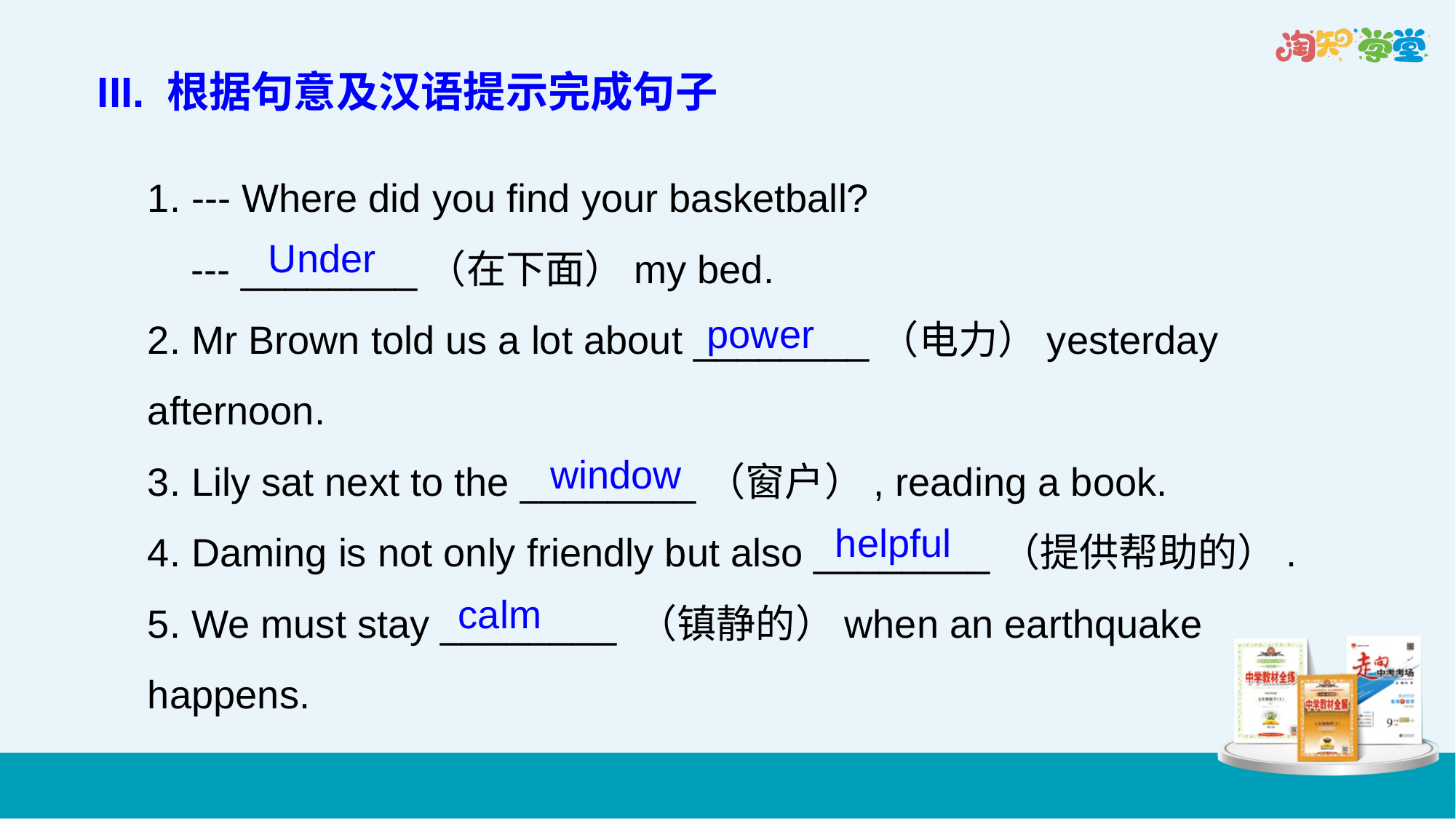

III. 根据句意及汉语提示完成句子
1. --- Where did you find your basketball?
    --- ________（在下面）my bed.
2. Mr Brown told us a lot about ________（电力）yesterday afternoon.
3. Lily sat next to the ________（窗户）, reading a book.
4. Daming is not only friendly but also ________（提供帮助的）.
5. We must stay ________ （镇静的）when an earthquake happens.
Under
power
window
helpful
calm